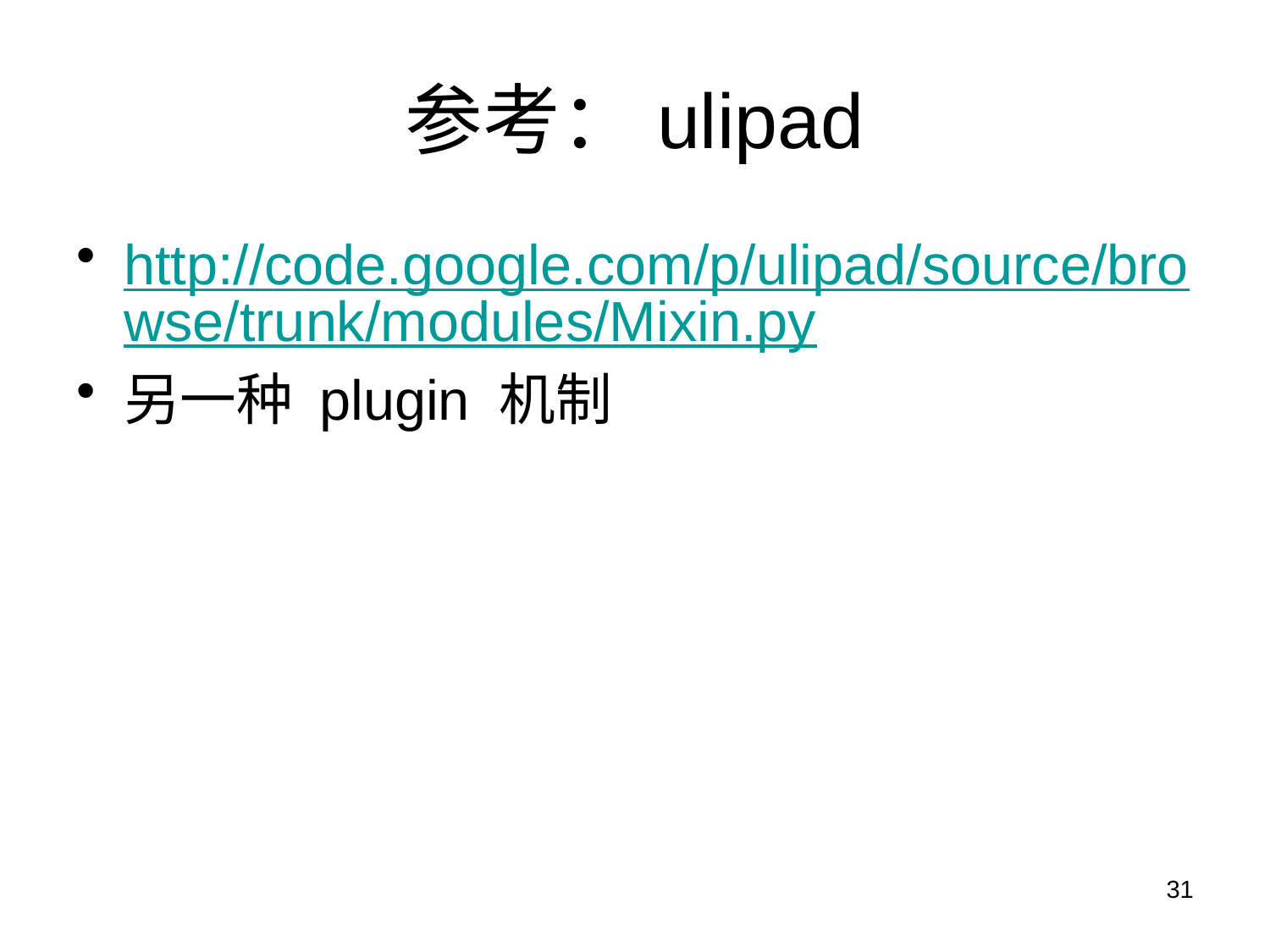

# 参考：ulipad
http://code.google.com/p/ulipad/source/browse/trunk/modules/Mixin.py
另一种 plugin 机制
31